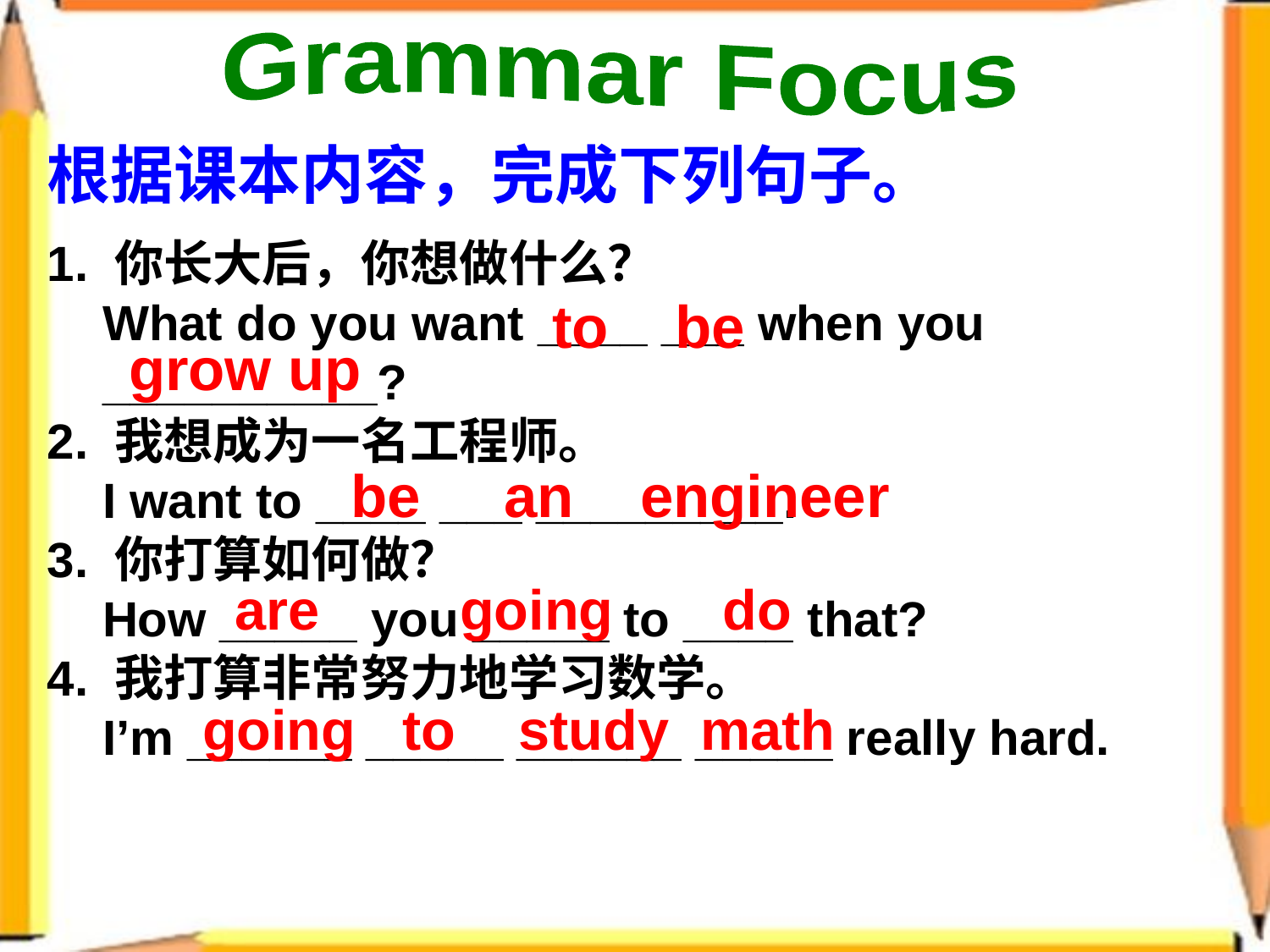

Grammar Focus
根据课本内容，完成下列句子。
1. 你长大后，你想做什么？
    What do you want ____ ___ when you
    __________?
2. 我想成为一名工程师。
    I want to ____ ___ _________.
3. 你打算如何做？
    How _____ you _____ to ____ that?
4. 我打算非常努力地学习数学。
    I’m ______ _____ ______ _____ really hard.
to    be
grow up
be     an    engineer
are         going       do
  going   to    study  math